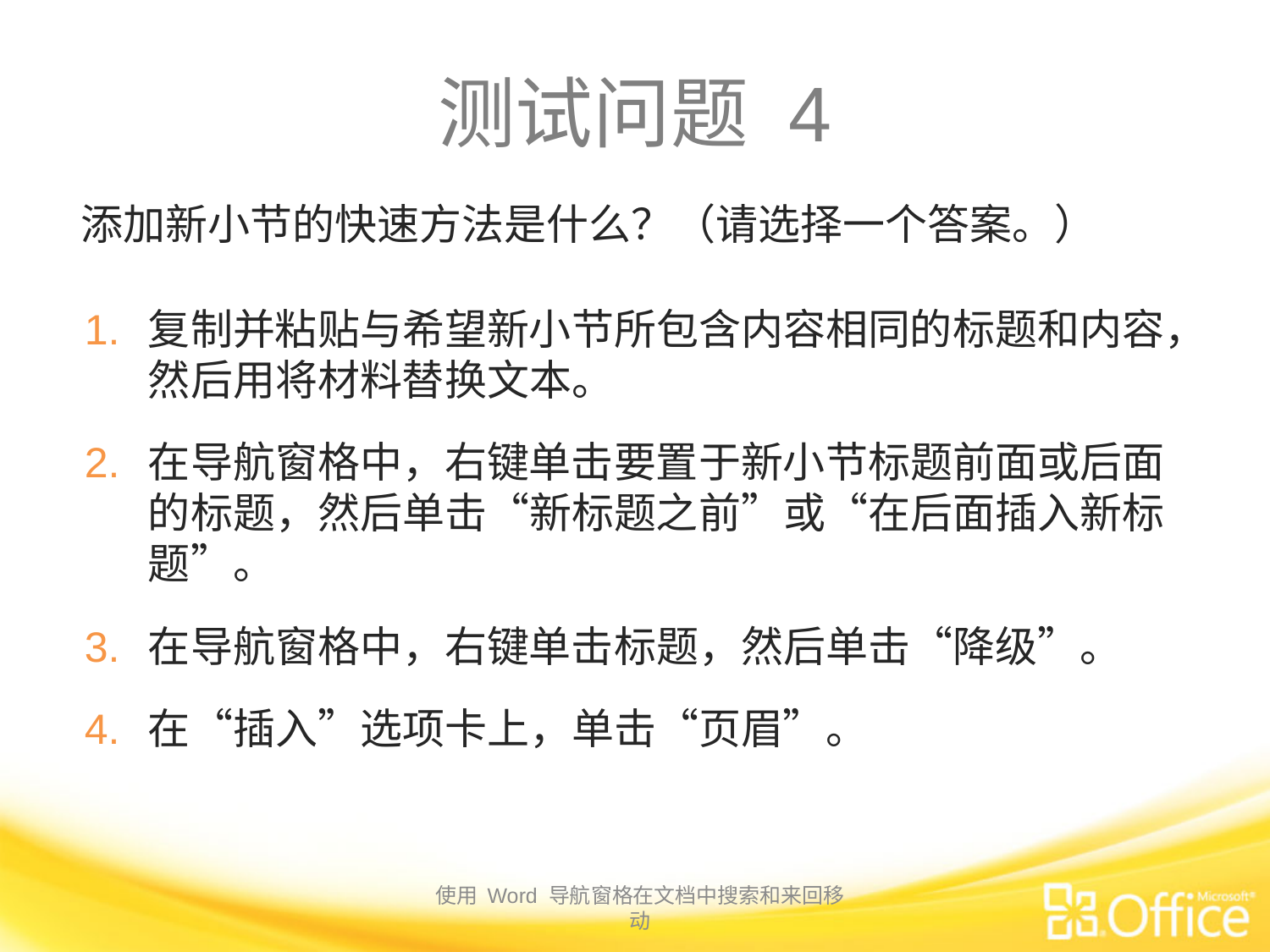

# 测试问题 4
添加新小节的快速方法是什么？（请选择一个答案。）
复制并粘贴与希望新小节所包含内容相同的标题和内容，然后用将材料替换文本。
在导航窗格中，右键单击要置于新小节标题前面或后面的标题，然后单击“新标题之前”或“在后面插入新标题”。
在导航窗格中，右键单击标题，然后单击“降级”。
在“插入”选项卡上，单击“页眉”。
使用 Word 导航窗格在文档中搜索和来回移动